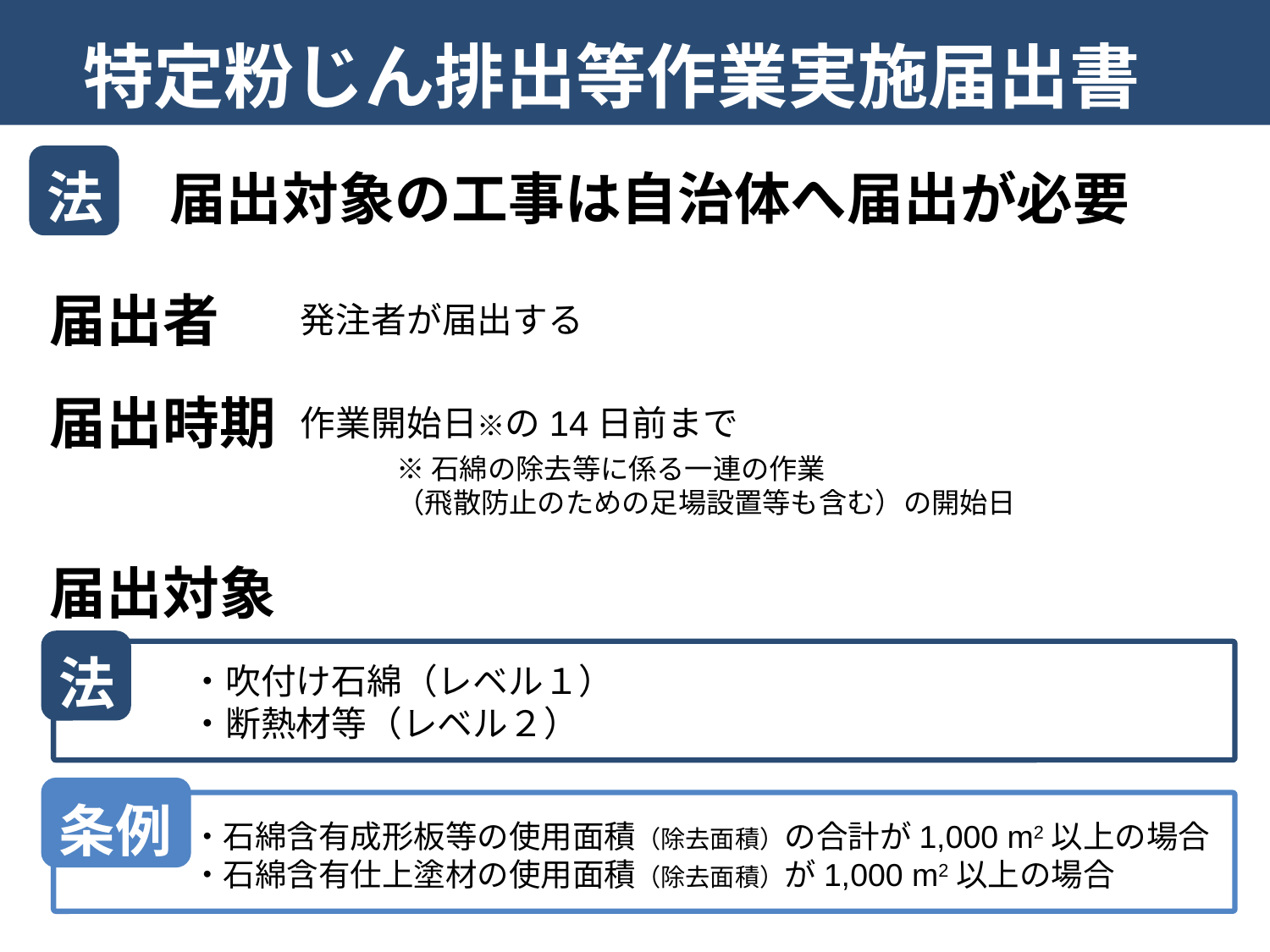

特定粉じん排出等作業実施届出書

法
届出対象の工事は自治体へ届出が必要
届出者
発注者が届出する
届出時期
作業開始日※の14日前まで
※石綿の除去等に係る一連の作業
（飛散防止のための足場設置等も含む）の開始日
届出対象

法

・吹付け石綿（レベル１）
・断熱材等（レベル２）

条例

・石綿含有成形板等の使用面積（除去面積）の合計が1,000 m2以上の場合
・石綿含有仕上塗材の使用面積（除去面積）が1,000 m2以上の場合